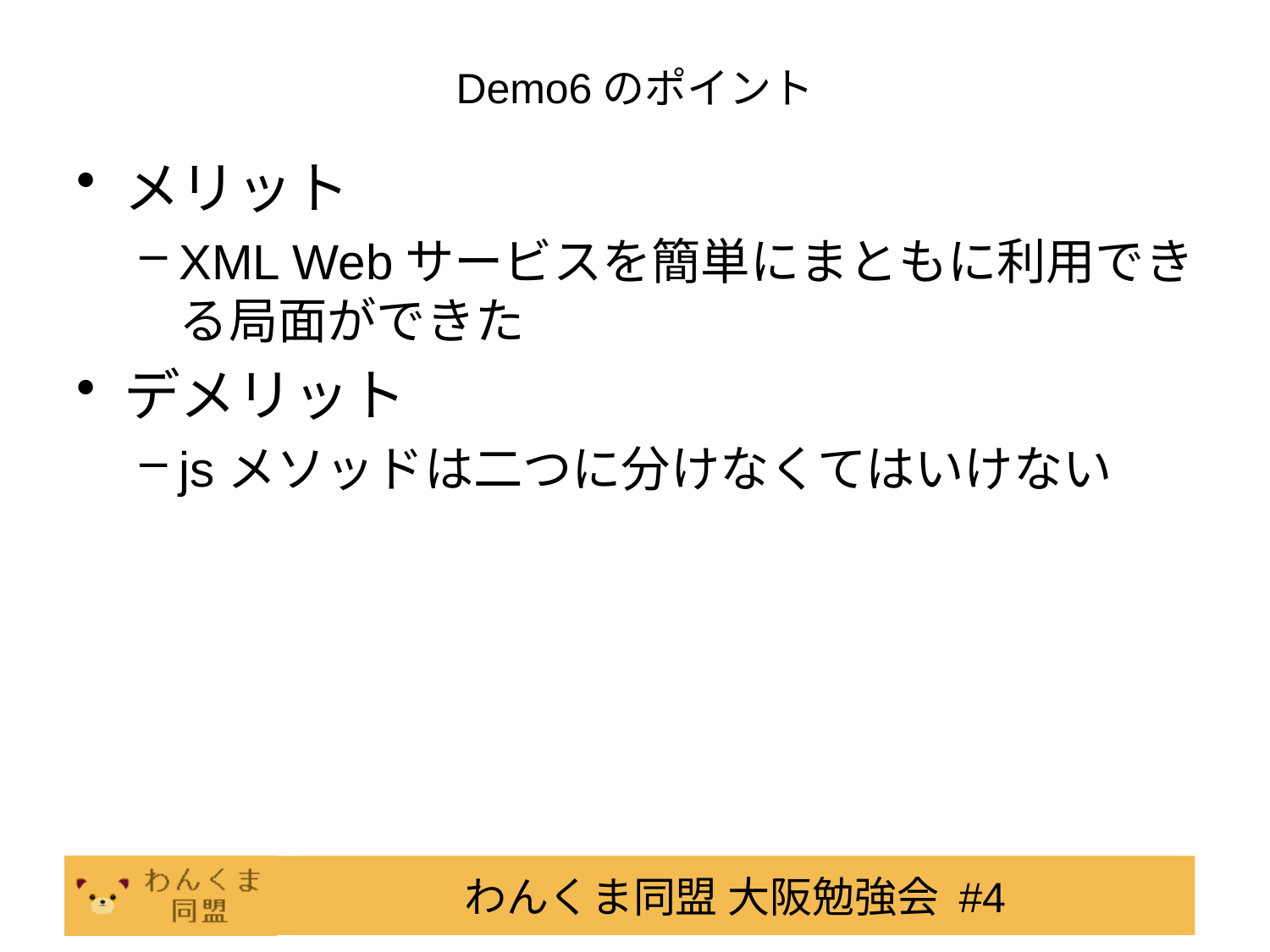

# Demo6のポイント
メリット
XML Webサービスを簡単にまともに利用できる局面ができた
デメリット
jsメソッドは二つに分けなくてはいけない